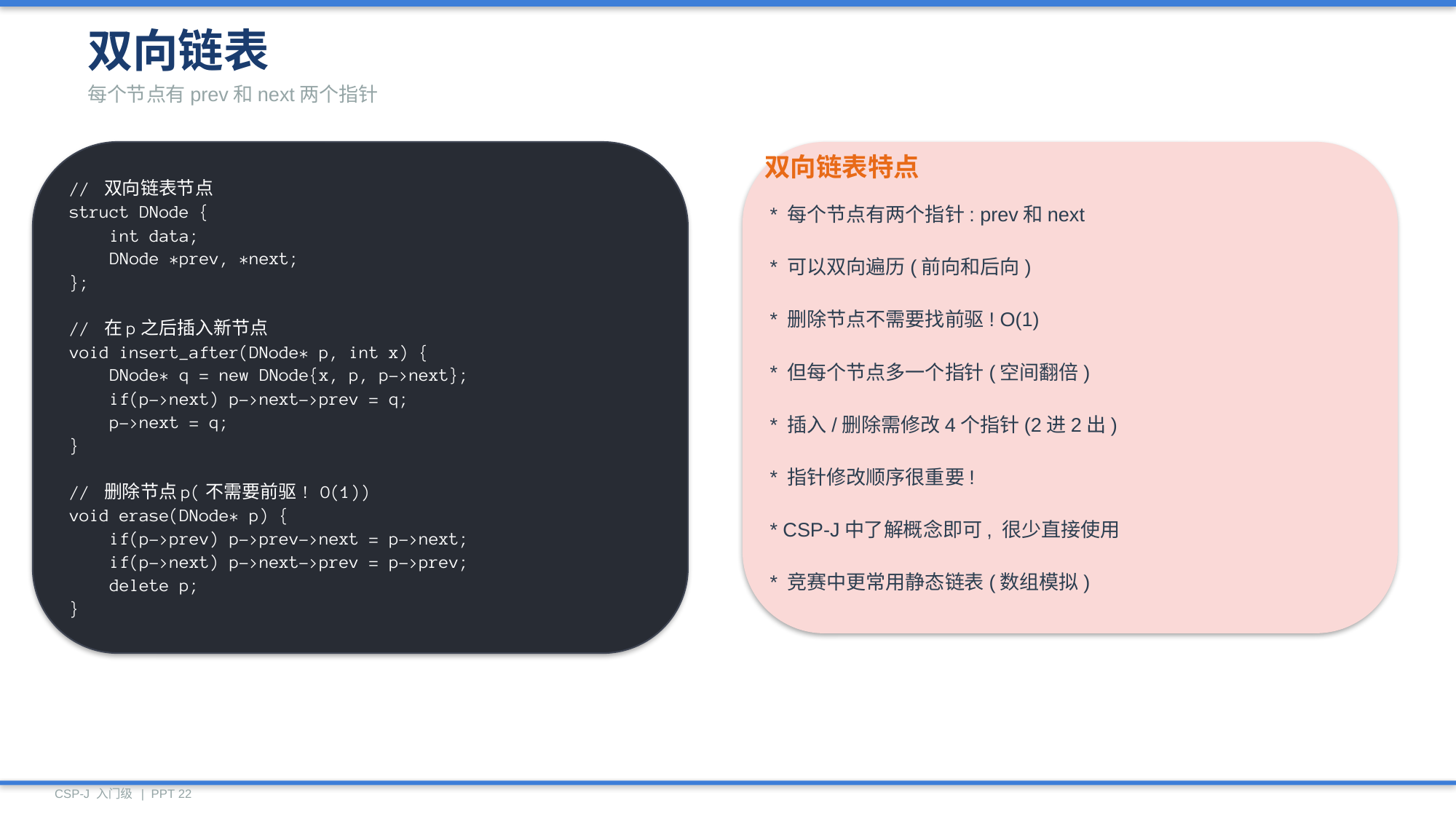

双向链表
每个节点有prev和next两个指针
// 双向链表节点
struct DNode {
    int data;
    DNode *prev, *next;
};

// 在p之后插入新节点
void insert_after(DNode* p, int x) {
    DNode* q = new DNode{x, p, p->next};
    if(p->next) p->next->prev = q;
    p->next = q;
}

// 删除节点p(不需要前驱! O(1))
void erase(DNode* p) {
    if(p->prev) p->prev->next = p->next;
    if(p->next) p->next->prev = p->prev;
    delete p;
}

双向链表特点
* 每个节点有两个指针: prev和next
* 可以双向遍历(前向和后向)
* 删除节点不需要找前驱! O(1)
* 但每个节点多一个指针(空间翻倍)
* 插入/删除需修改4个指针(2进2出)
* 指针修改顺序很重要!
* CSP-J中了解概念即可, 很少直接使用
* 竞赛中更常用静态链表(数组模拟)

CSP-J 入门级  |  PPT 22